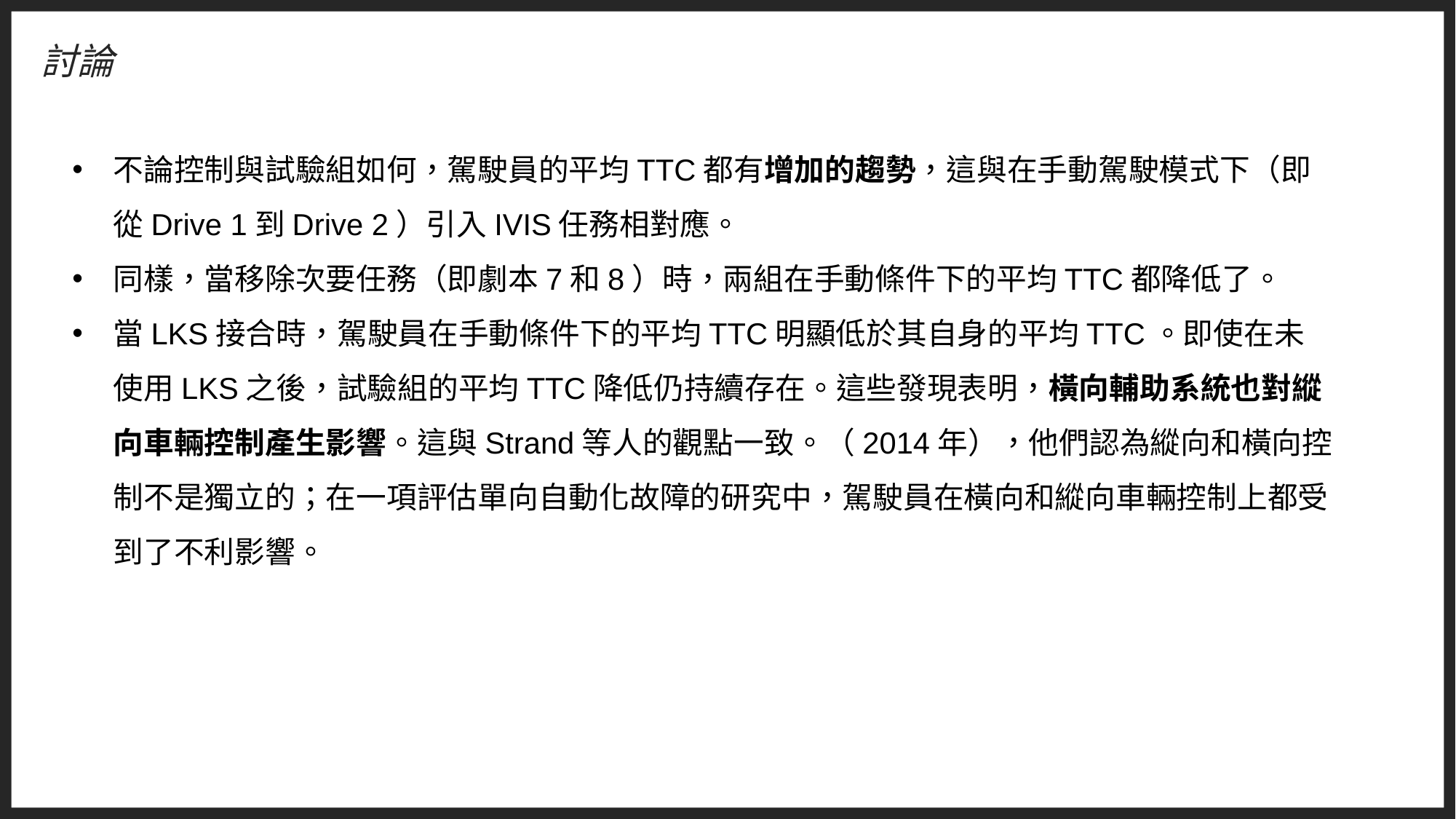

討論
不論控制與試驗組如何，駕駛員的平均TTC都有增加的趨勢，這與在手動駕駛模式下（即從Drive 1到Drive 2）引入IVIS任務相對應。
同樣，當移除次要任務（即劇本7和8）時，兩組在手動條件下的平均TTC都降低了。
當LKS接合時，駕駛員在手動條件下的平均TTC明顯低於其自身的平均TTC。即使在未使用LKS之後，試驗組的平均TTC降低仍持續存在。這些發現表明，橫向輔助系統也對縱向車輛控制產生影響。這與Strand等人的觀點一致。（2014年），他們認為縱向和橫向控制不是獨立的；在一項評估單向自動化故障的研究中，駕駛員在橫向和縱向車輛控制上都受到了不利影響。